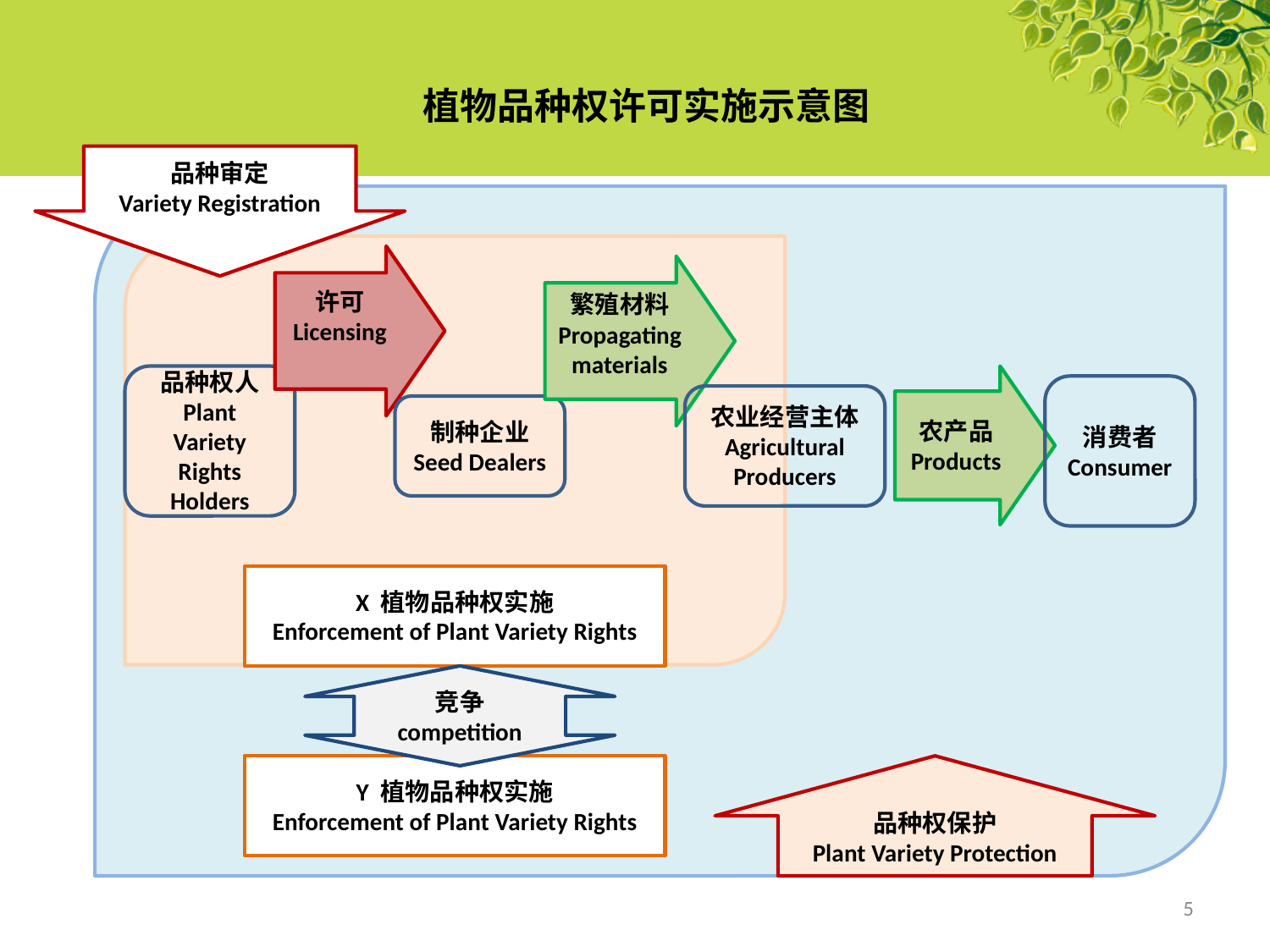

# 植物品种权许可实施示意图
品种审定
Variety Registration

许可
Licensing

繁殖材料
Propagating materials

品种权人
Plant Variety Rights Holders
农产品
Products
消费者
Consumer
农业经营主体
Agricultural Producers
制种企业
Seed Dealers
X 植物品种权实施
Enforcement of Plant Variety Rights
竞争
competition
Y 植物品种权实施
Enforcement of Plant Variety Rights
品种权保护
Plant Variety Protection
5